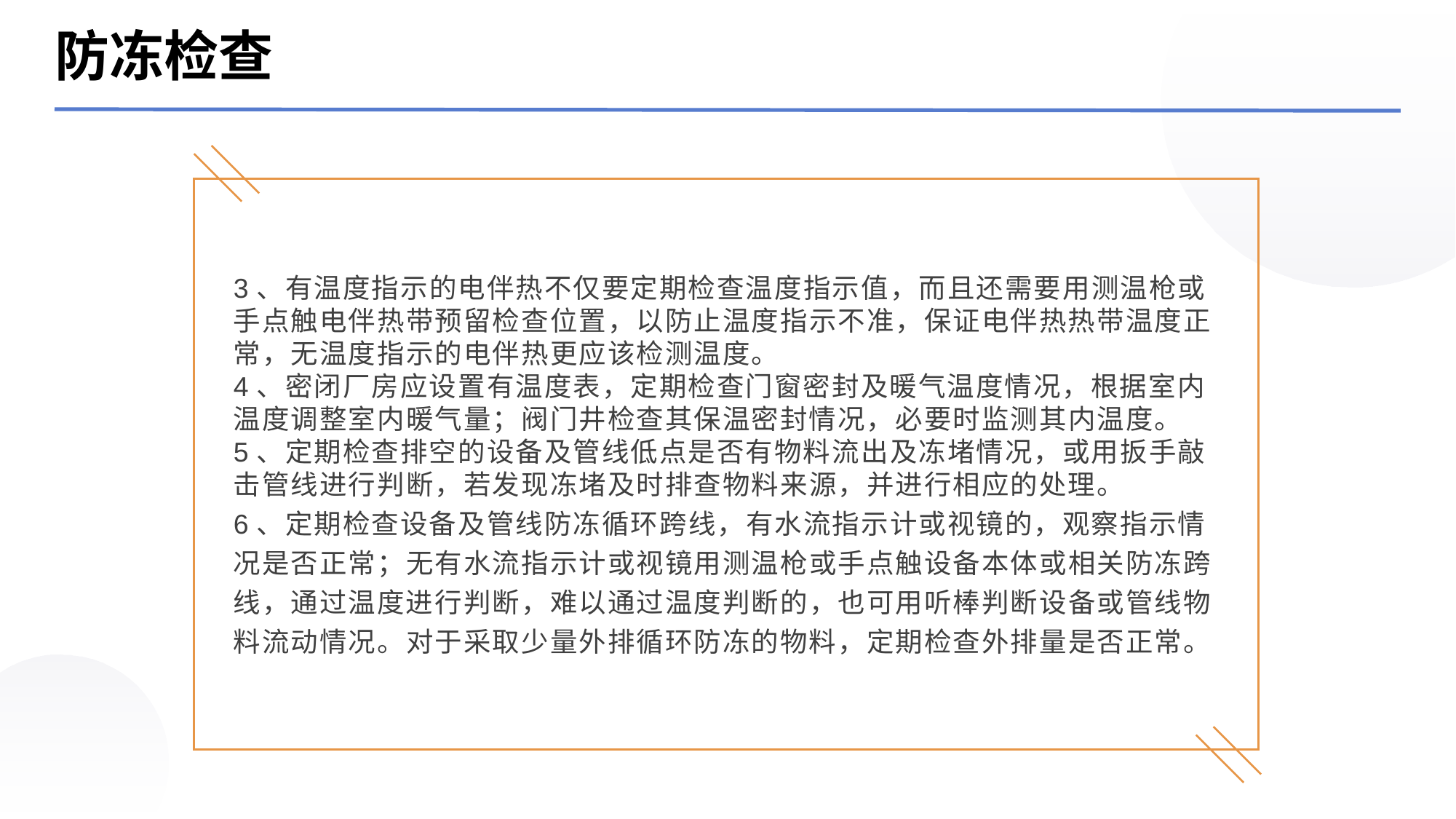

防冻检查

3、有温度指示的电伴热不仅要定期检查温度指示值，而且还需要用测温枪或手点触电伴热带预留检查位置，以防止温度指示不准，保证电伴热热带温度正常，无温度指示的电伴热更应该检测温度。
4、密闭厂房应设置有温度表，定期检查门窗密封及暖气温度情况，根据室内温度调整室内暖气量；阀门井检查其保温密封情况，必要时监测其内温度。
5、定期检查排空的设备及管线低点是否有物料流出及冻堵情况，或用扳手敲击管线进行判断，若发现冻堵及时排查物料来源，并进行相应的处理。
6、定期检查设备及管线防冻循环跨线，有水流指示计或视镜的，观察指示情况是否正常；无有水流指示计或视镜用测温枪或手点触设备本体或相关防冻跨线，通过温度进行判断，难以通过温度判断的，也可用听棒判断设备或管线物料流动情况。对于采取少量外排循环防冻的物料，定期检查外排量是否正常。